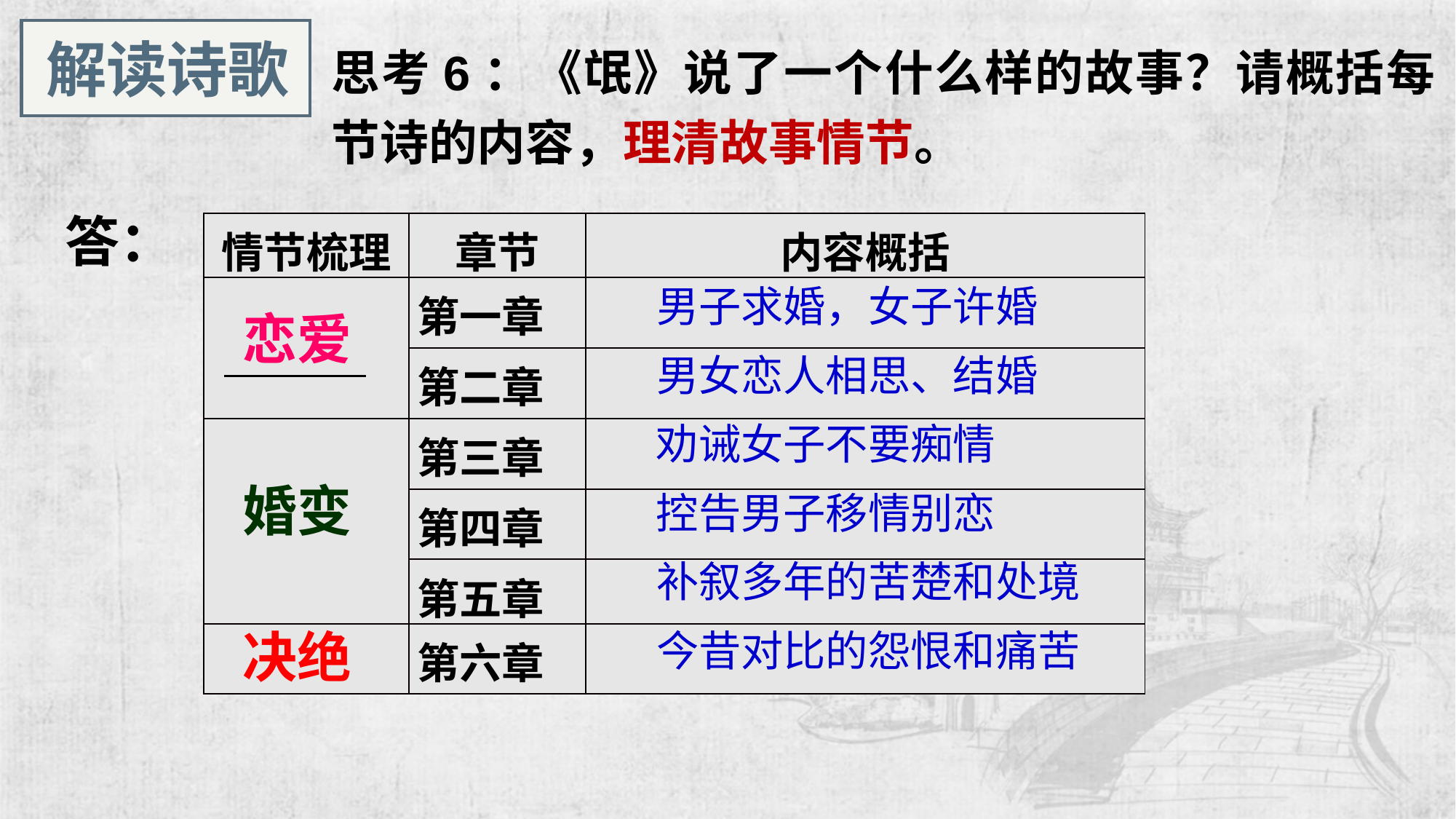

解读诗歌
思考6：《氓》说了一个什么样的故事？请概括每节诗的内容，理清故事情节。

答：
| 情节梳理 | 章节 | 内容概括 |
| --- | --- | --- |
|  | 第一章 |  |
|  | 第二章 |  |
|  | 第三章 |  |
|  | 第四章 |  |
|  | 第五章 |  |
|  | 第六章 |  |
男子求婚，女子许婚
恋爱
男女恋人相思、结婚
劝诫女子不要痴情
婚变
控告男子移情别恋
补叙多年的苦楚和处境
决绝
今昔对比的怨恨和痛苦